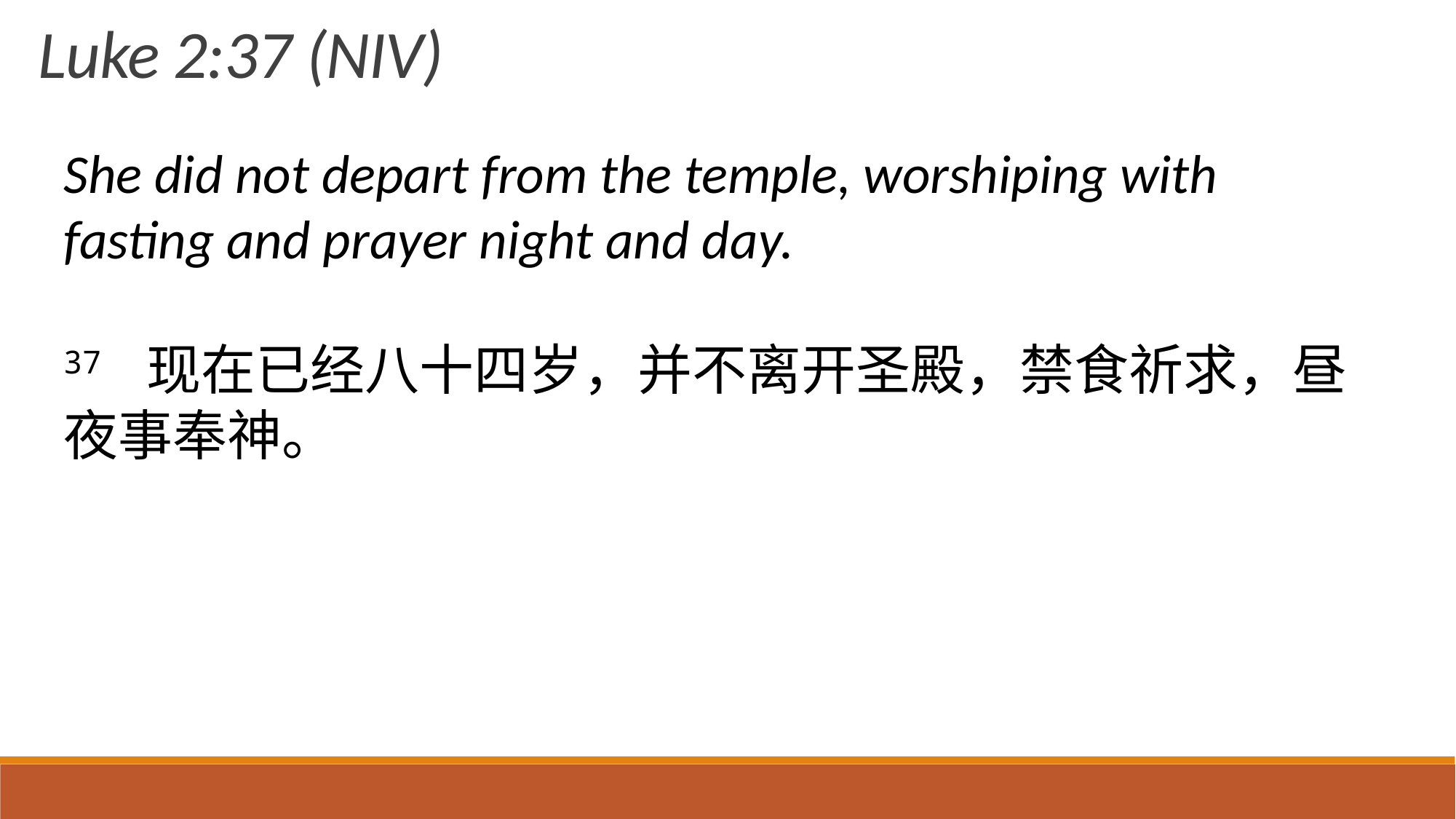

Luke 2:37 (NIV)
She did not depart from the temple, worshiping with fasting and prayer night and day.

37 现在已经八十四岁，并不离开圣殿，禁食祈求，昼夜事奉神。